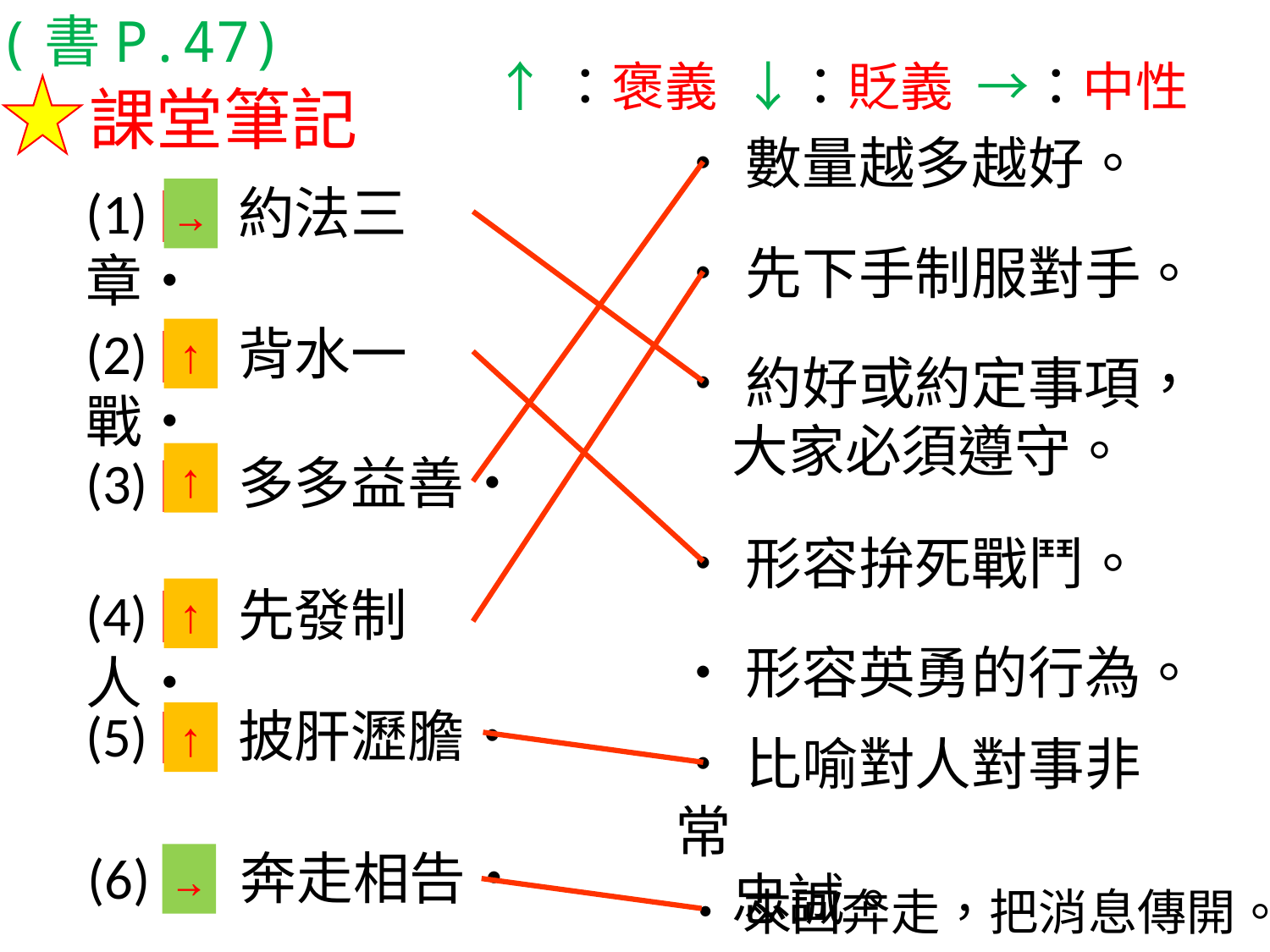

(書P.47)
↑：褒義  ↓：貶義  →：中性
課堂筆記

•數量越多越好。
(1)      約法三章•
→

•先下手制服對手。
(2)      背水一戰•
↑

•約好或約定事項，
　大家必須遵守。
(3)      多多益善•
↑

•形容拚死戰鬥。
(4)      先發制人•
↑

•形容英勇的行為。
(5)      披肝瀝膽•
↑

•比喻對人對事非常
　忠誠。
(6)      奔走相告•
→

•來回奔走，把消息傳開。